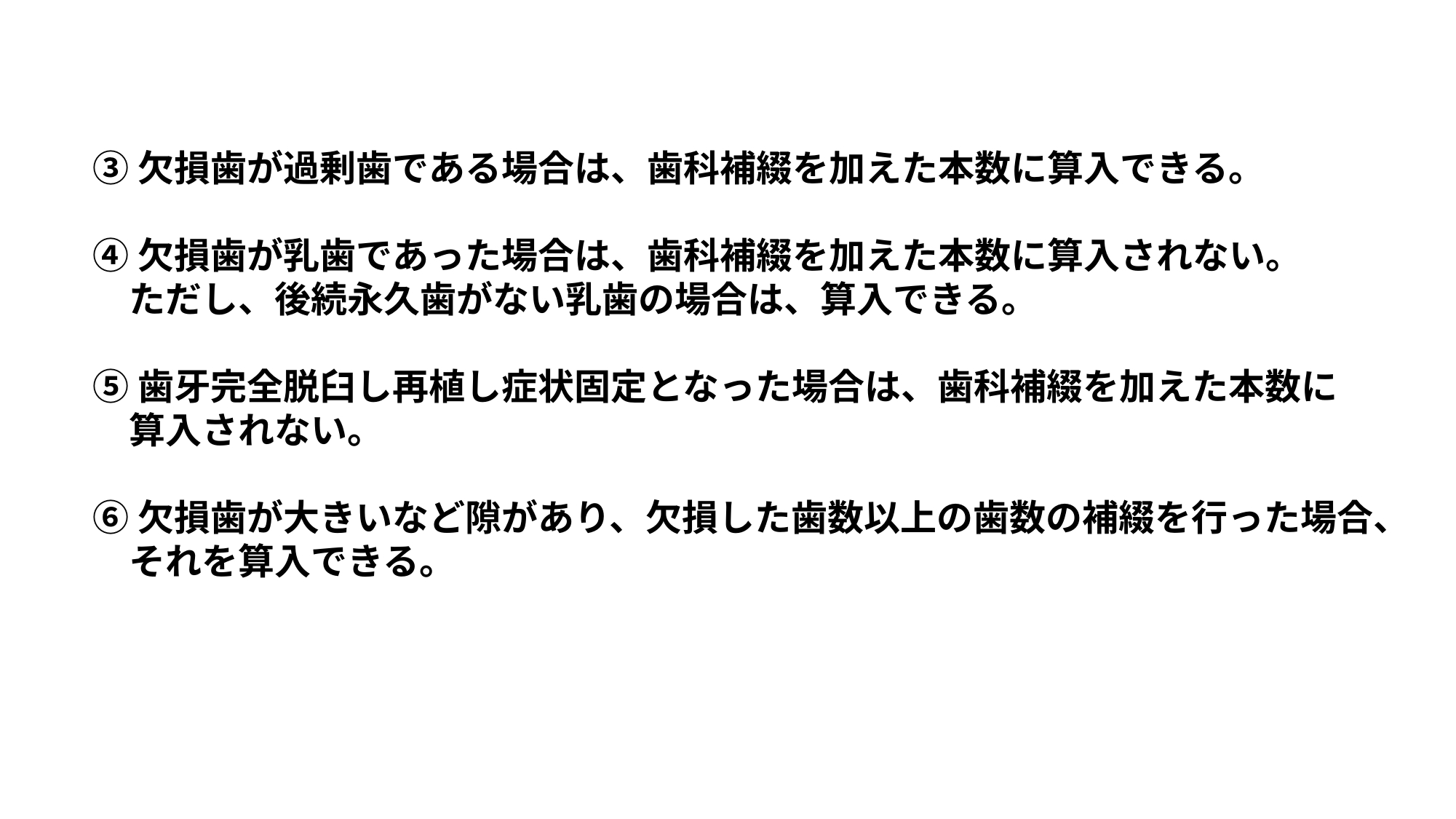

③欠損歯が過剰歯である場合は、歯科補綴を加えた本数に算入できる。

④欠損歯が乳歯であった場合は、歯科補綴を加えた本数に算入されない。
　ただし、後続永久歯がない乳歯の場合は、算入できる。

⑤歯牙完全脱臼し再植し症状固定となった場合は、歯科補綴を加えた本数に
　算入されない。

⑥欠損歯が大きいなど隙があり、欠損した歯数以上の歯数の補綴を行った場合、
　それを算入できる。